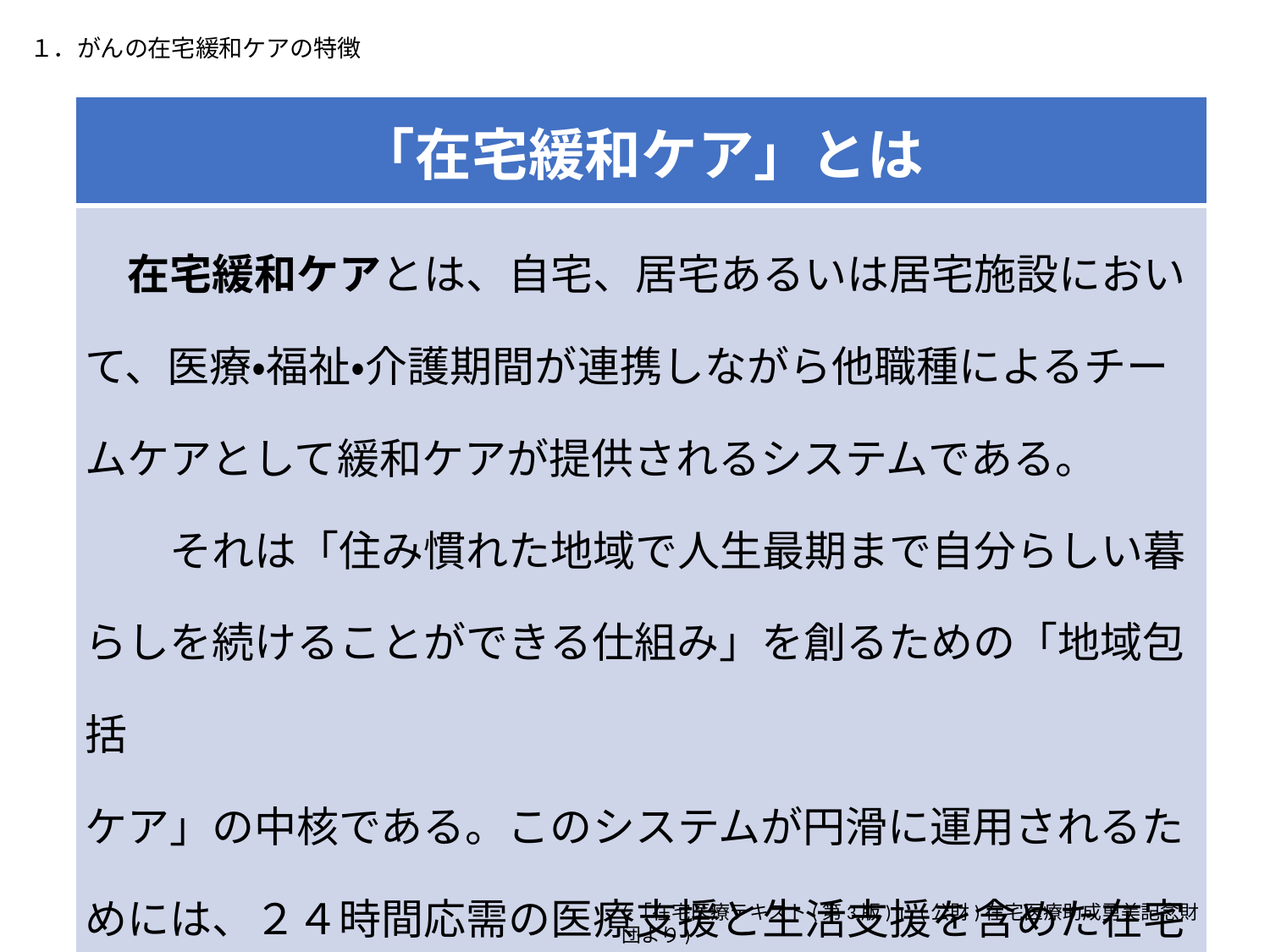

１．がんの在宅緩和ケアの特徴
| 「在宅緩和ケア」とは |
| --- |
| 在宅緩和ケアとは、自宅、居宅あるいは居宅施設において、医療・福祉・介護期間が連携しながら他職種によるチームケアとして緩和ケアが提供されるシステムである。　　　　それは「住み慣れた地域で人生最期まで自分らしい暮らしを続けることができる仕組み」を創るための「地域包括 ケア」の中核である。このシステムが円滑に運用されるためには、２４時間応需の医療支援と生活支援を含めた在宅医療体制と地域緩和ケアの構築をおいた活動が望まれる。 |
(「在宅医療テキスト(第3版)」(公財)在宅医療助成勇美記念財団より)